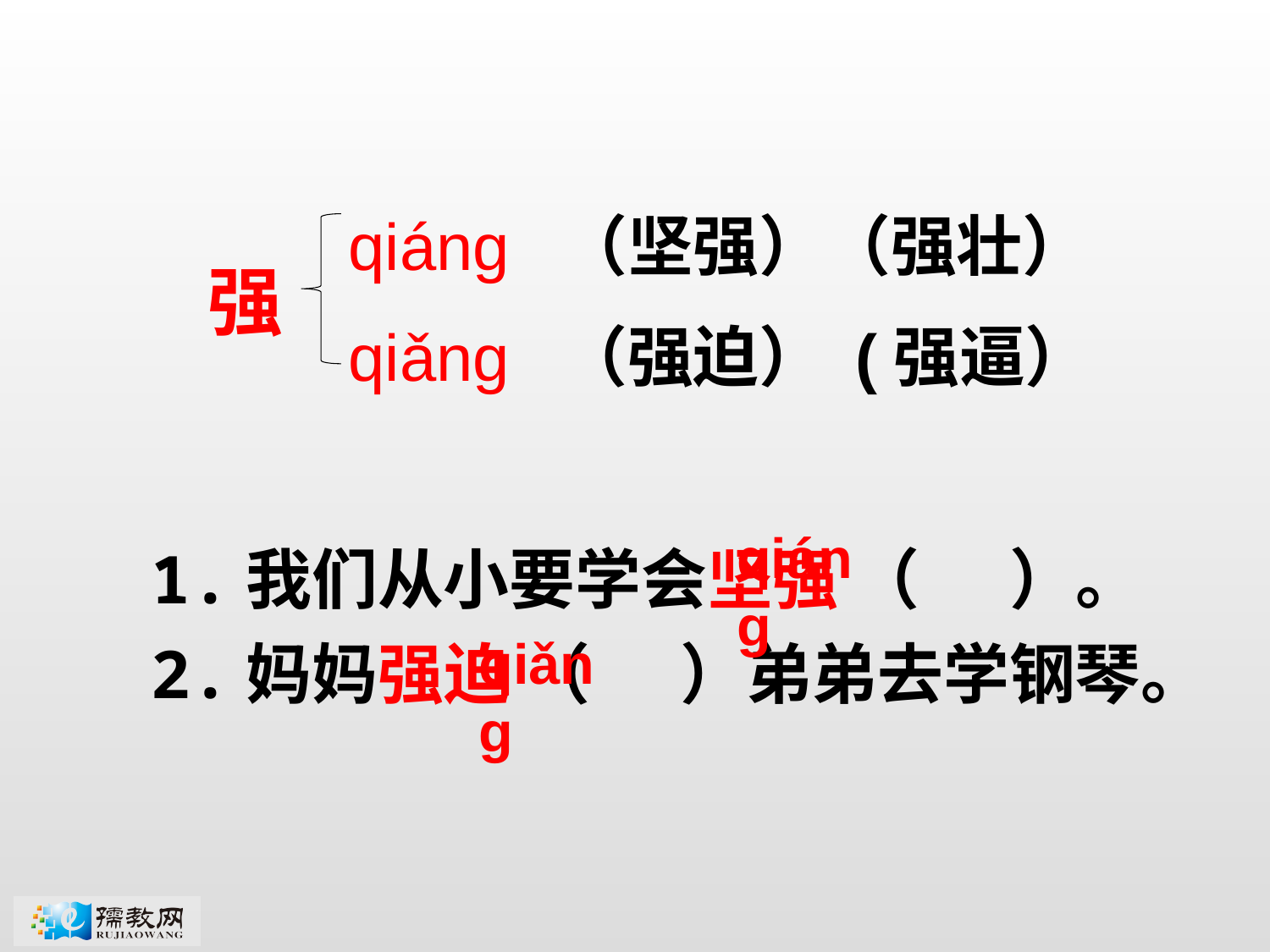

qiánɡ  （坚强）（强壮）
   qiǎnɡ  （强迫） (强逼）

强
1.我们从小要学会坚强 （      ）。
2.妈妈强迫 （      ）弟弟去学钢琴。
qiánɡ
qiǎnɡ